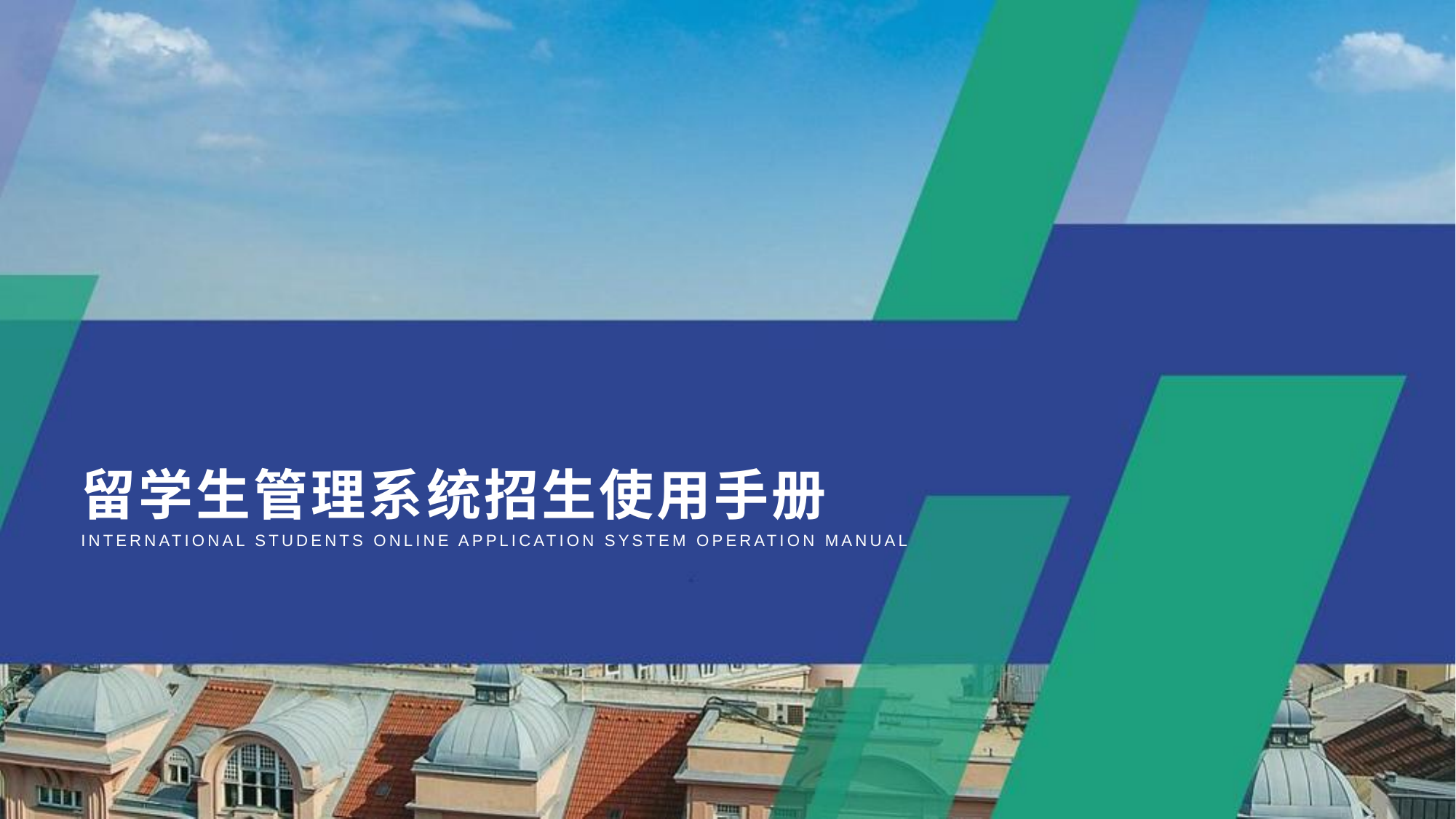

# 留学生管理系统招生使用手册 INTERNATIONAL STUDENTS ONLINE APPLICATION SYSTEM OPERATION MANUAL